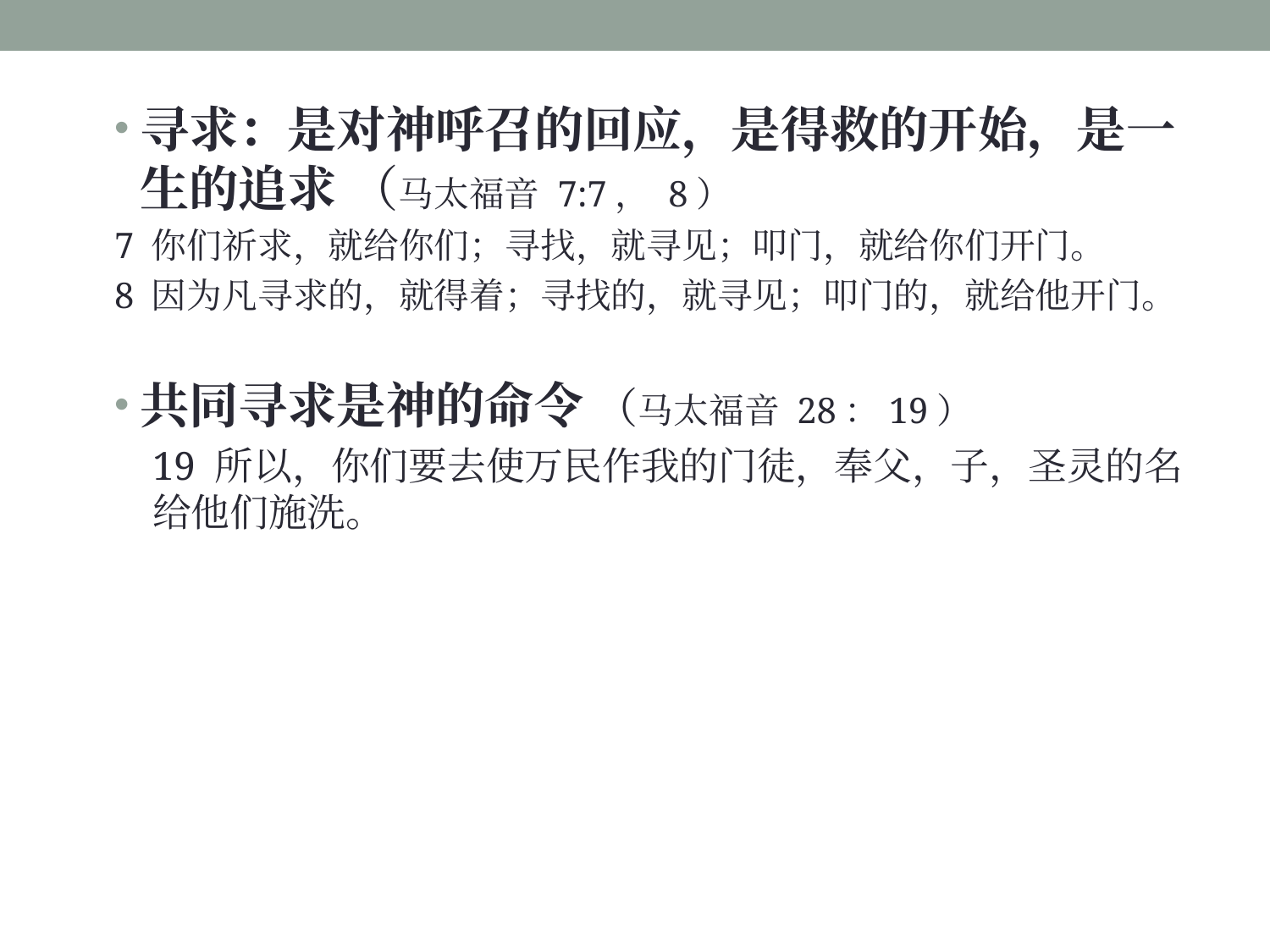

寻求：是对神呼召的回应，是得救的开始，是一生的追求 （马太福音 7:7， 8）
7 你们祈求，就给你们；寻找，就寻见；叩门，就给你们开门。
8 因为凡寻求的，就得着；寻找的，就寻见；叩门的，就给他开门。

共同寻求是神的命令 （马太福音 28：19）
19 所以，你们要去使万民作我的门徒，奉父，子，圣灵的名给他们施洗。